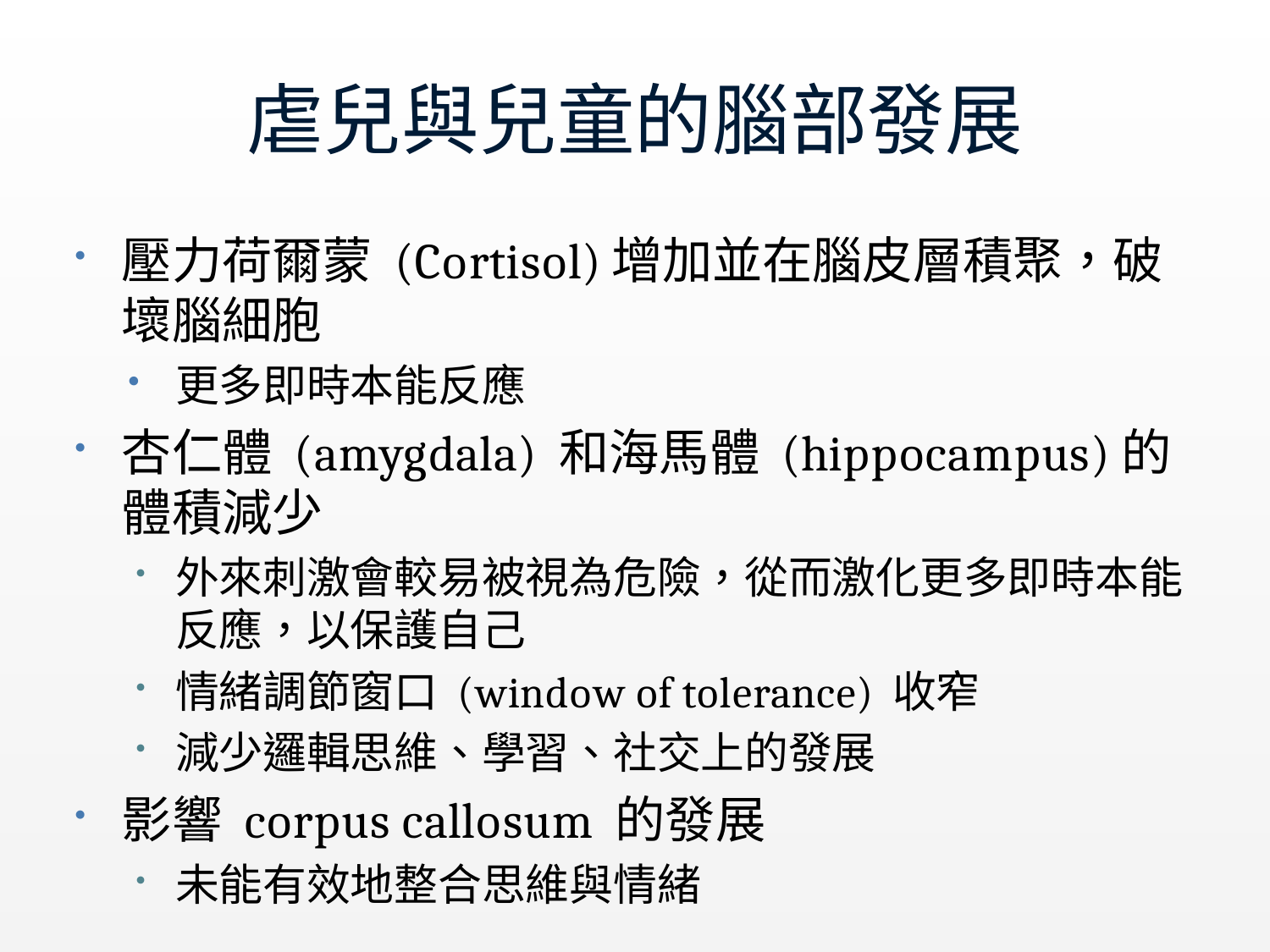

# 虐兒與兒童的腦部發展
壓力荷爾蒙 (Cortisol)增加並在腦皮層積聚，破壞腦細胞
更多即時本能反應
杏仁體 (amygdala) 和海馬體 (hippocampus)的體積減少
外來刺激會較易被視為危險，從而激化更多即時本能反應，以保護自己
情緒調節窗口 (window of tolerance) 收窄
減少邏輯思維、學習、社交上的發展
影響 corpus callosum 的發展
未能有效地整合思維與情緒
kindylam/cp/swd
11